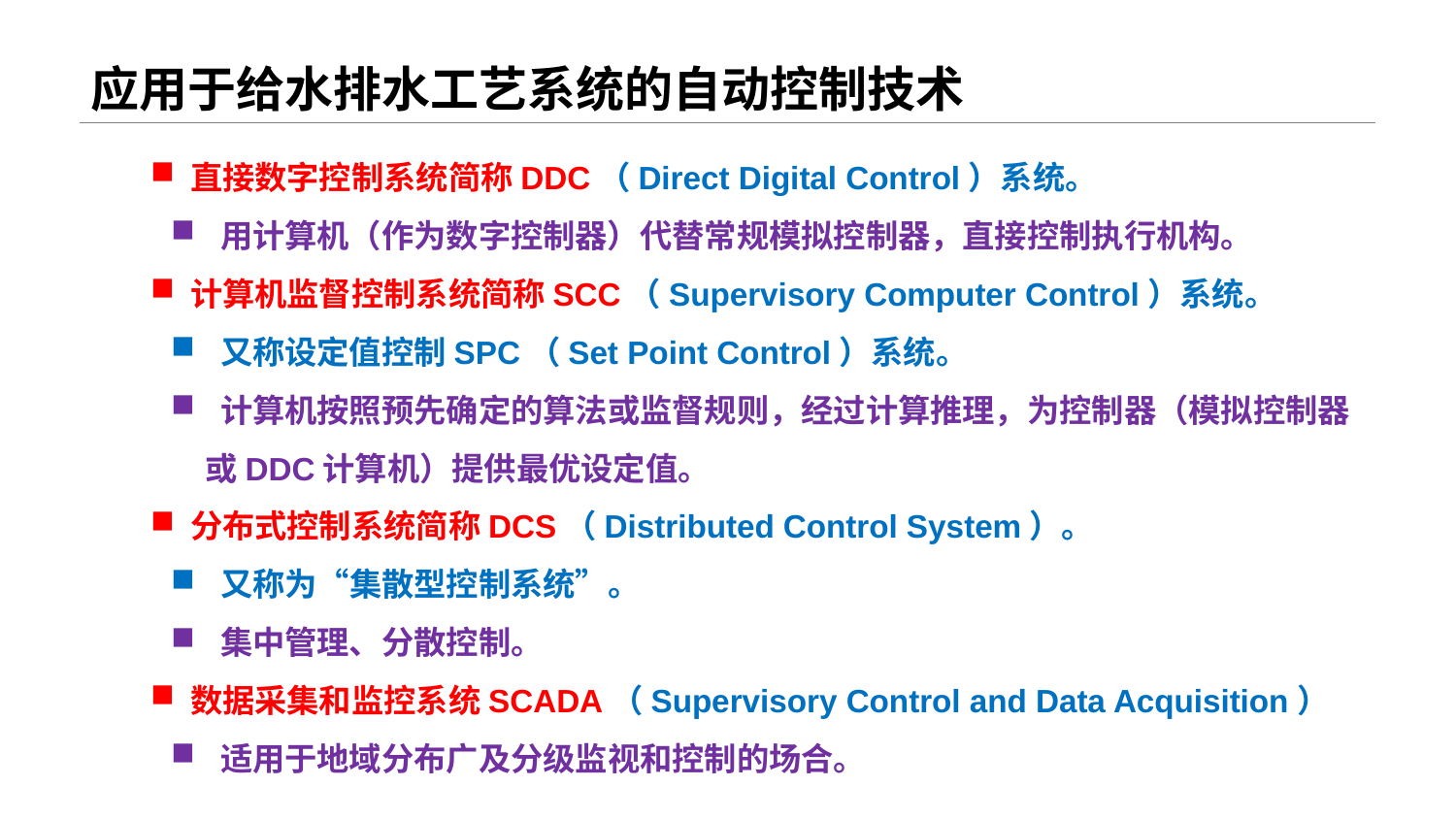

应用于给水排水工艺系统的自动控制技术
 直接数字控制系统简称DDC（Direct Digital Control）系统。
 用计算机（作为数字控制器）代替常规模拟控制器，直接控制执行机构。
 计算机监督控制系统简称SCC（Supervisory Computer Control）系统。
 又称设定值控制SPC（Set Point Control）系统。
 计算机按照预先确定的算法或监督规则，经过计算推理，为控制器（模拟控制器或DDC计算机）提供最优设定值。
 分布式控制系统简称DCS（Distributed Control System）。
 又称为“集散型控制系统”。
 集中管理、分散控制。
 数据采集和监控系统SCADA（Supervisory Control and Data Acquisition）
 适用于地域分布广及分级监视和控制的场合。